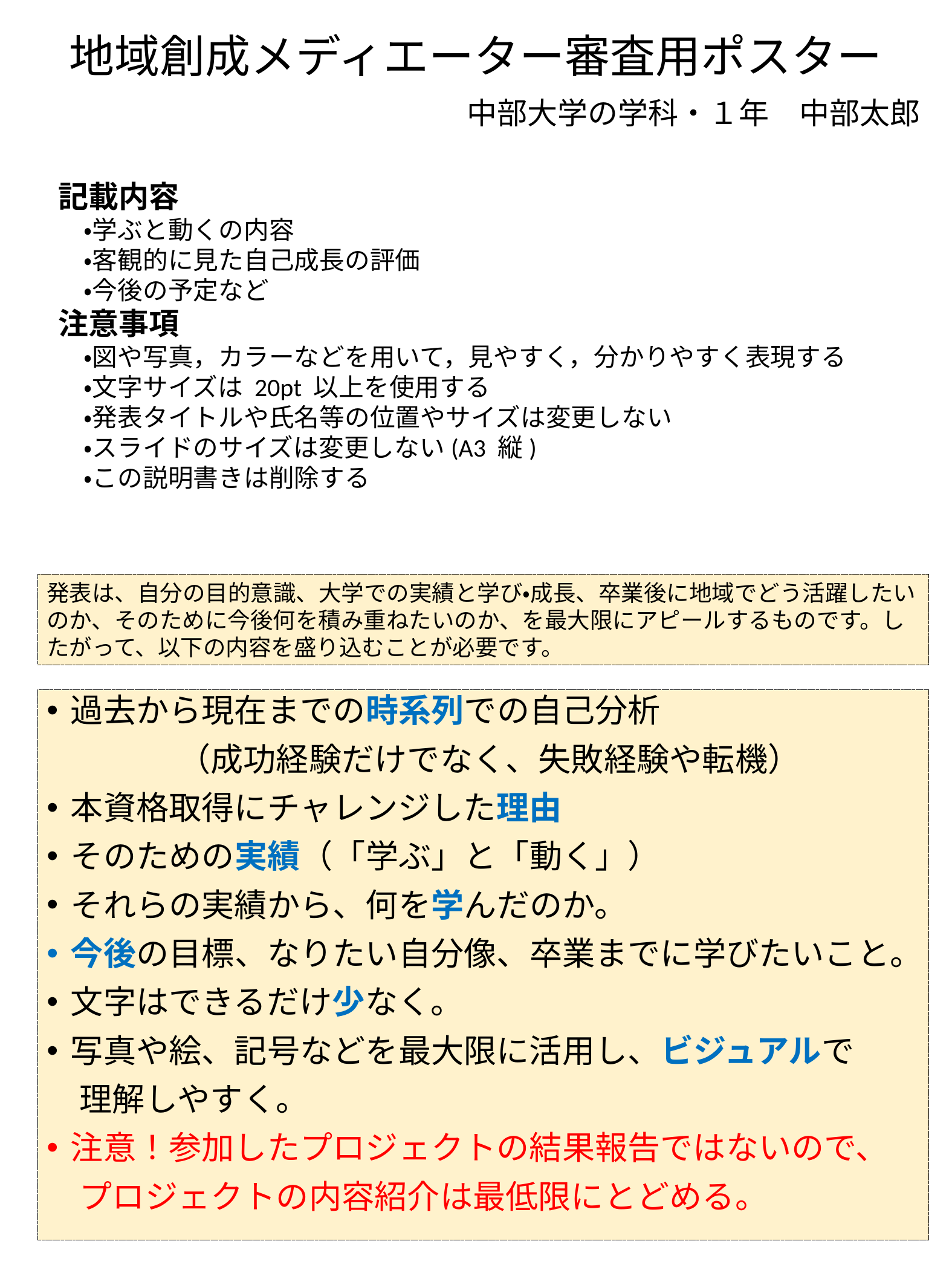

地域創成メディエーター審査用ポスター
中部大学の学科・１年　中部太郎
記載内容
　・学ぶと動くの内容
　・客観的に見た自己成長の評価
　・今後の予定など
注意事項
　・図や写真，カラーなどを用いて，見やすく，分かりやすく表現する
　・文字サイズは 20pt 以上を使用する
　・発表タイトルや氏名等の位置やサイズは変更しない
　・スライドのサイズは変更しない(A3 縦)
　・この説明書きは削除する
発表は、自分の目的意識、大学での実績と学び・成長、卒業後に地域でどう活躍したいのか、そのために今後何を積み重ねたいのか、を最大限にアピールするものです。したがって、以下の内容を盛り込むことが必要です。
過去から現在までの時系列での自己分析
　　　　（成功経験だけでなく、失敗経験や転機）
本資格取得にチャレンジした理由
そのための実績（「学ぶ」と「動く」）
それらの実績から、何を学んだのか。
今後の目標、なりたい自分像、卒業までに学びたいこと。
文字はできるだけ少なく。
写真や絵、記号などを最大限に活用し、ビジュアルで
　理解しやすく。
注意！参加したプロジェクトの結果報告ではないので、
　プロジェクトの内容紹介は最低限にとどめる。